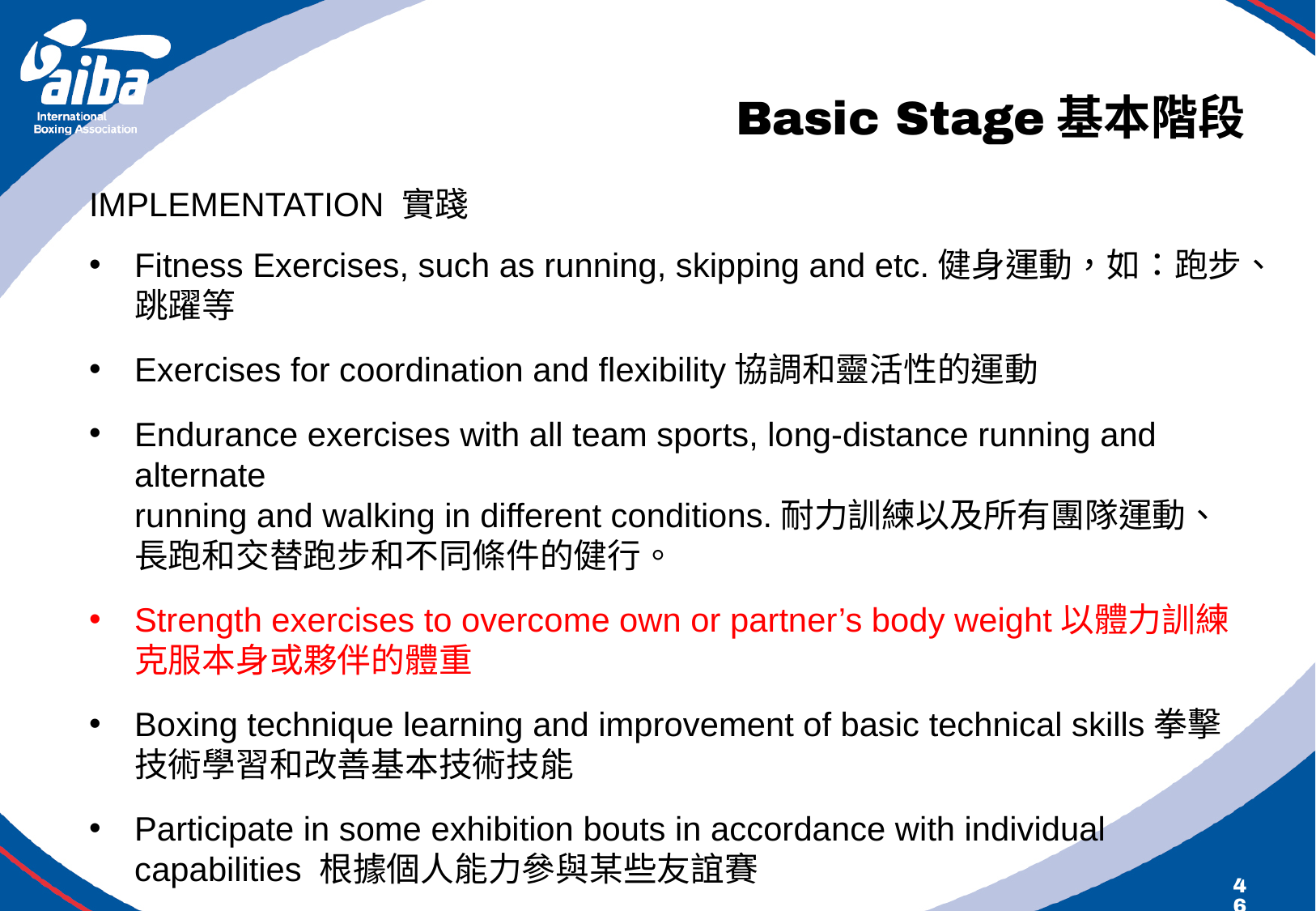

# Basic Stage基本階段
IMPLEMENTATION 實踐
Fitness Exercises, such as running, skipping and etc.健身運動，如：跑步、跳躍等
Exercises for coordination and flexibility協調和靈活性的運動
Endurance exercises with all team sports, long-distance running and alternate
running and walking in different conditions.耐力訓練以及所有團隊運動、長跑和交替跑步和不同條件的健行。
Strength exercises to overcome own or partner’s body weight以體力訓練克服本身或夥伴的體重
Boxing technique learning and improvement of basic technical skills拳擊技術學習和改善基本技術技能
Participate in some exhibition bouts in accordance with individual capabilities 根據個人能力參與某些友誼賽

46